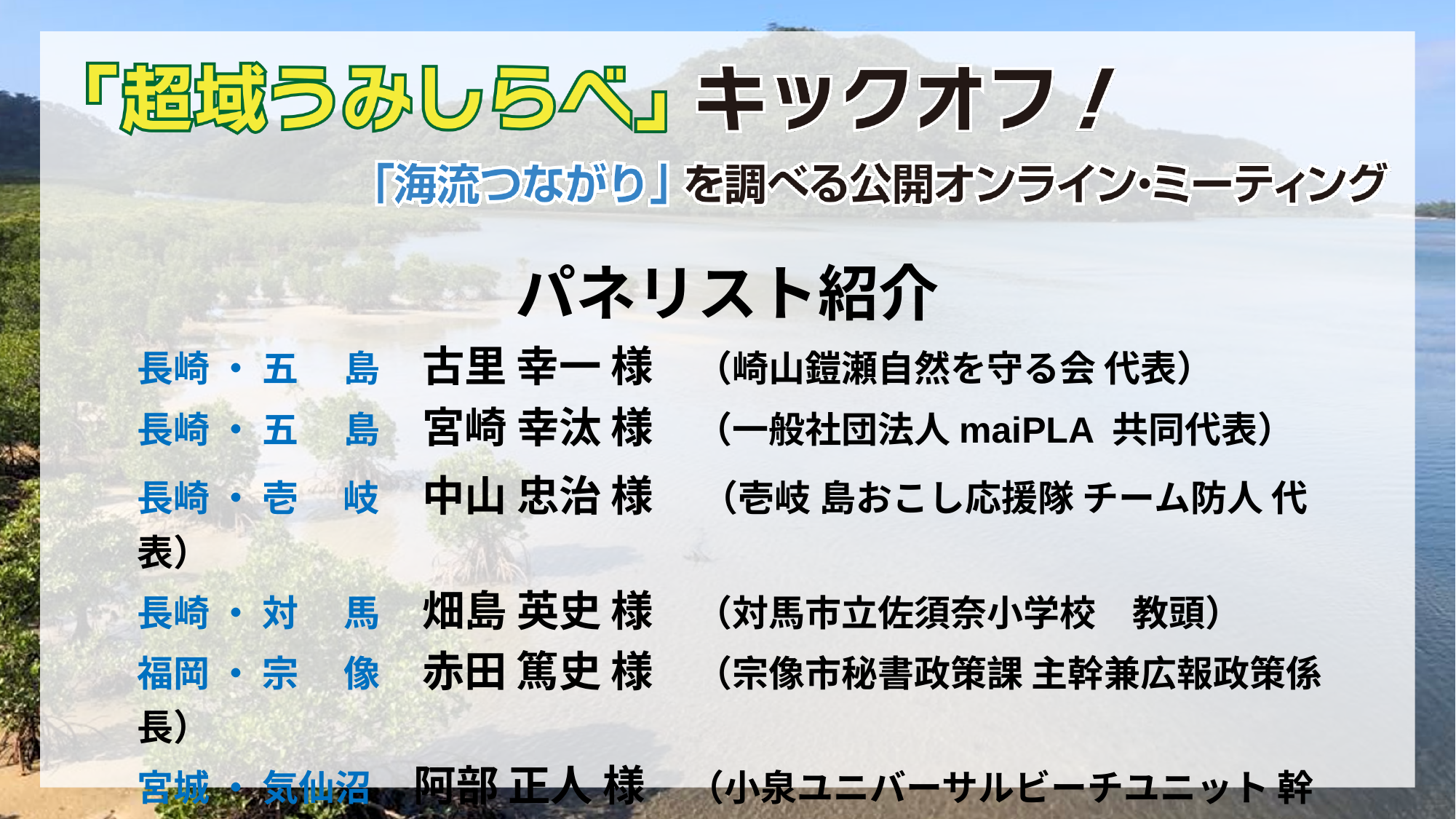

パネリスト紹介
⻑崎 ・ 五　 島　古⾥ 幸⼀ 様　（崎⼭鎧瀬自然を守る会 代表）
⻑崎 ・ 五　 島　宮崎 幸汰 様　（一般社団法人maiPLA 共同代表）
長崎 ・ 壱　 岐　中山 忠治 様　（壱岐 島おこし応援隊 チーム防人 代表）
⻑崎 ・ 対　 ⾺　畑島 英史 様　（対馬市立佐須奈⼩学校　教頭）
福岡 ・ 宗 　像　赤田 篤史 様　（宗像市秘書政策課 主幹兼広報政策係⻑）
宮城 ・ 気仙沼　阿部 正⼈ 様　（⼩泉ユニバーサルビーチユニット 幹事）